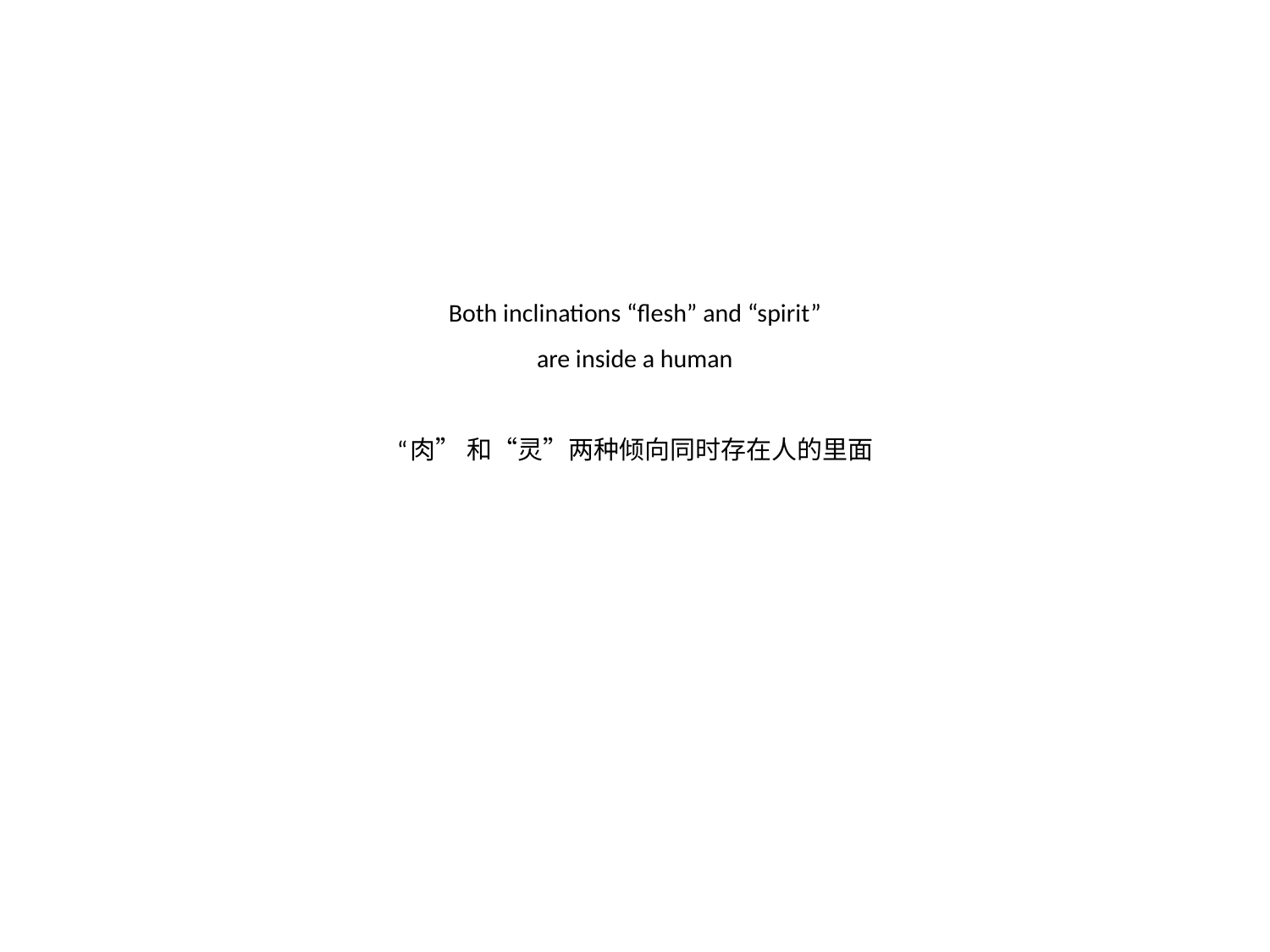

# Both inclinations “flesh” and “spirit” are inside a human “肉” 和“灵”两种倾向同时存在人的里面